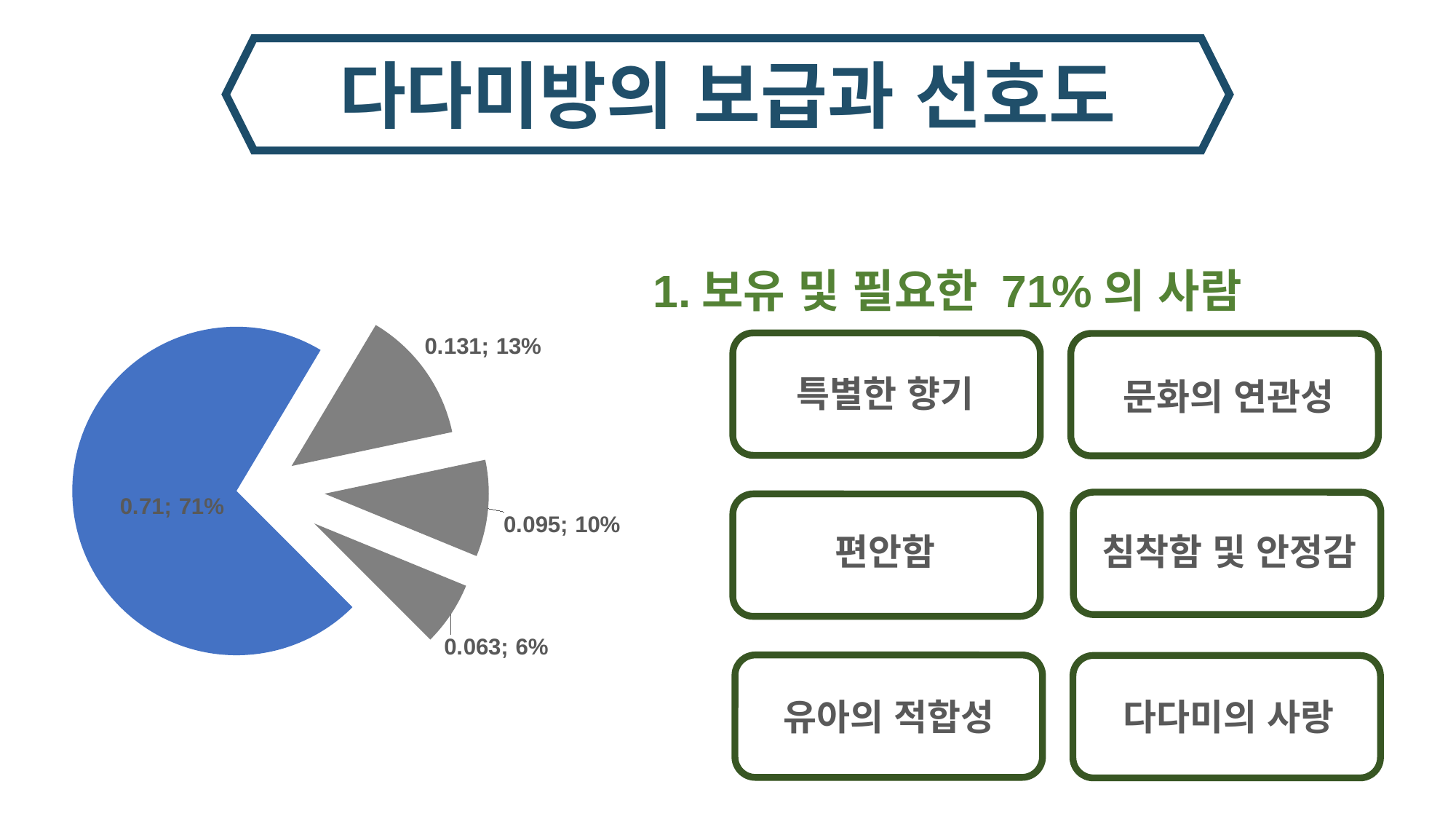

다다미방의 보급과 선호도

### Chart

| Category | 선호도 조사 |
|---|---|
| 보유 및 필요성을 느낌 | 0.71 |
| 미 보유 및 필요성을 느끼지 않음 | 0.131 |
| 보유 및 필요성을 느끼지 않음 | 0.095 |
| 미 보유 및 필요성을 느낌 | 0.063 |

### Chart: 761명의
선호도 조사

| Category |
|---|
1.보유 및 필요한 71%의 사람

특별한 향기
문화의 연관성

침착함 및 안정감
편안함

다다미의 사랑
유아의 적합성